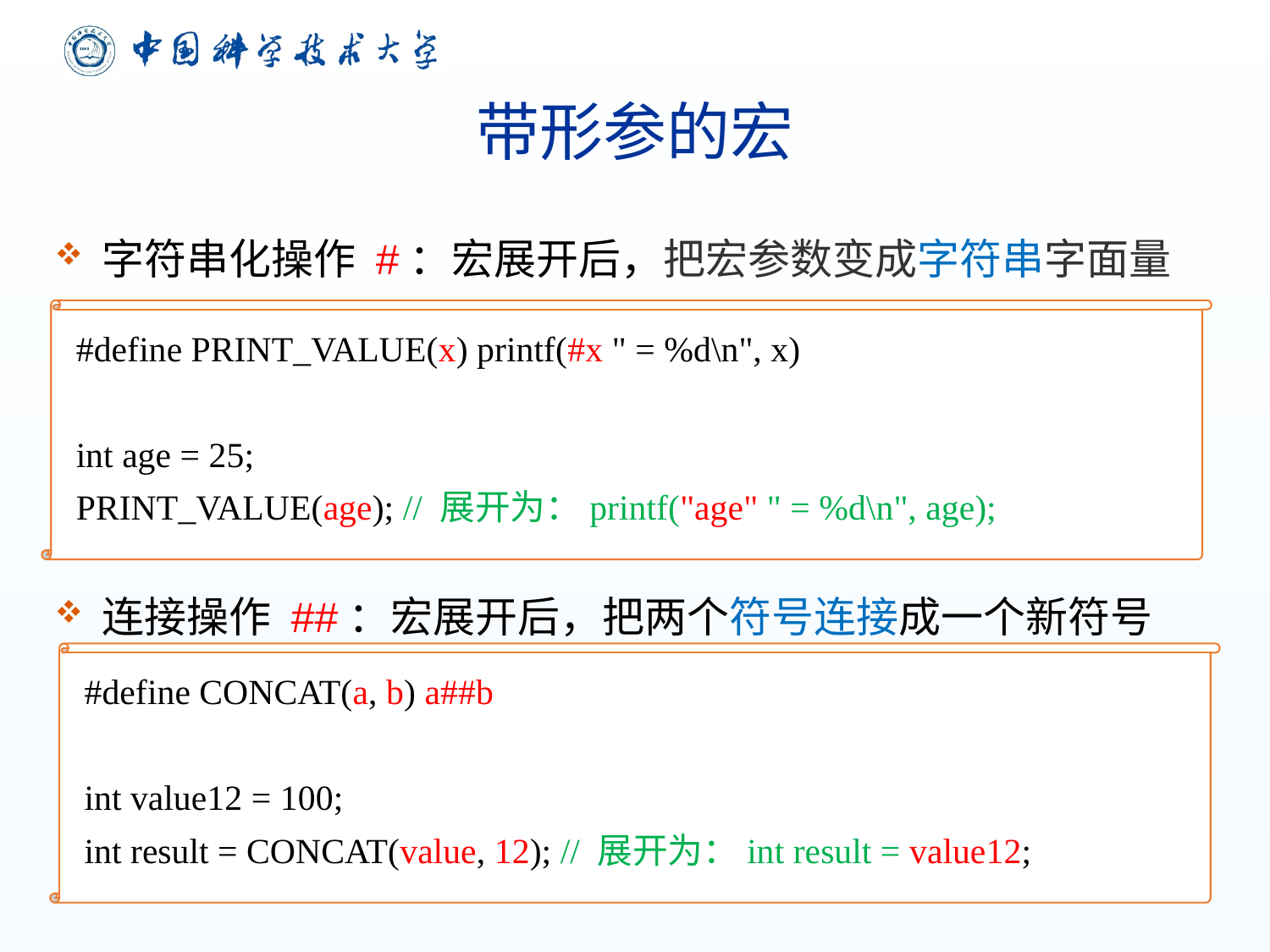

# 带形参的宏
字符串化操作 #：宏展开后，把宏参数变成字符串字面量

连接操作 ##：宏展开后，把两个符号连接成一个新符号
#define PRINT_VALUE(x) printf(#x " = %d\n", x)

int age = 25;
PRINT_VALUE(age); // 展开为：printf("age" " = %d\n", age);
#define CONCAT(a, b) a##b

int value12 = 100;
int result = CONCAT(value, 12); // 展开为：int result = value12;